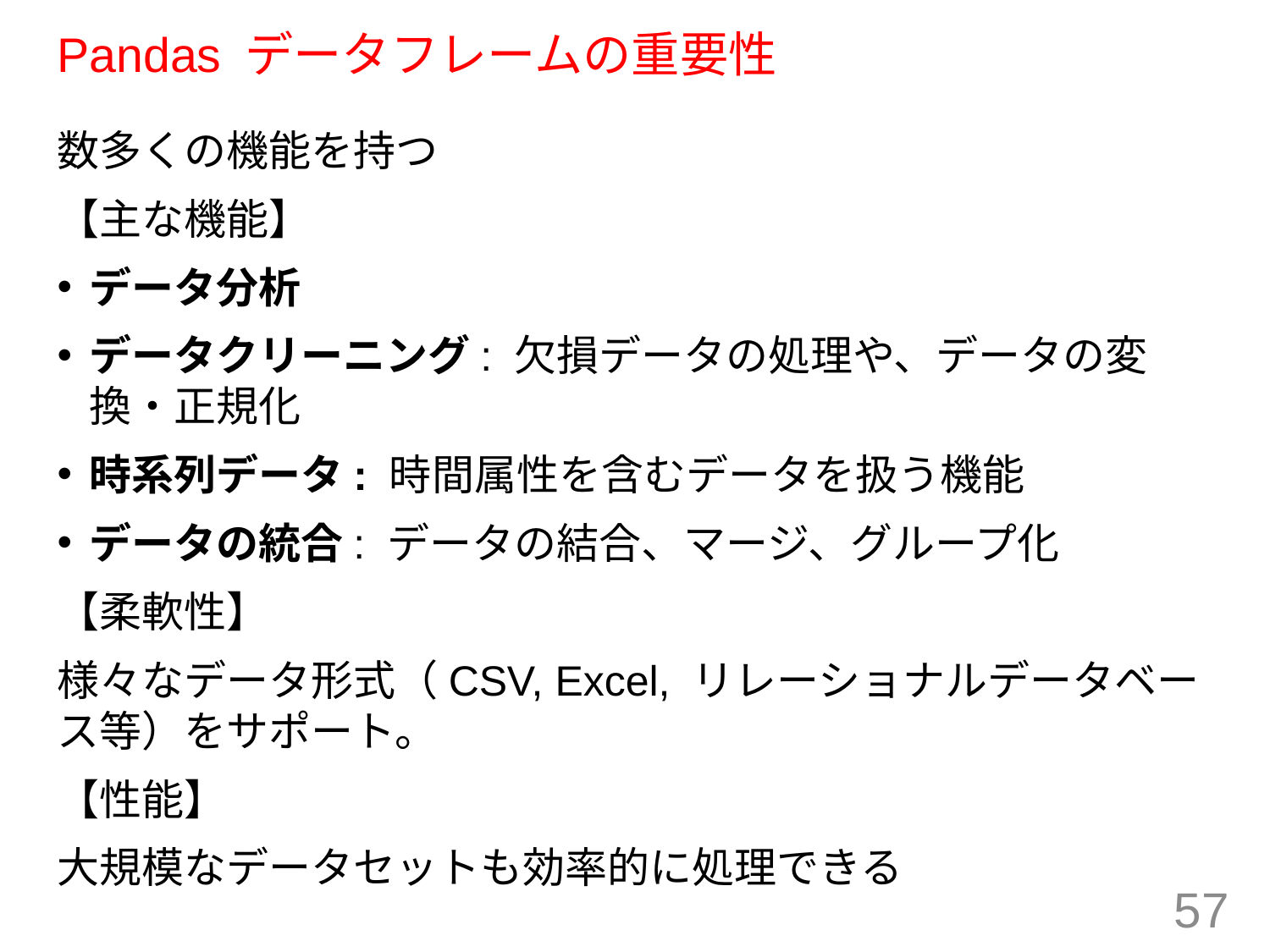

# Pandas データフレームの重要性
数多くの機能を持つ
【主な機能】
データ分析
データクリーニング: 欠損データの処理や、データの変換・正規化
時系列データ: 時間属性を含むデータを扱う機能
データの統合: データの結合、マージ、グループ化
【柔軟性】
様々なデータ形式（CSV, Excel, リレーショナルデータベース等）をサポート。
【性能】
大規模なデータセットも効率的に処理できる
57